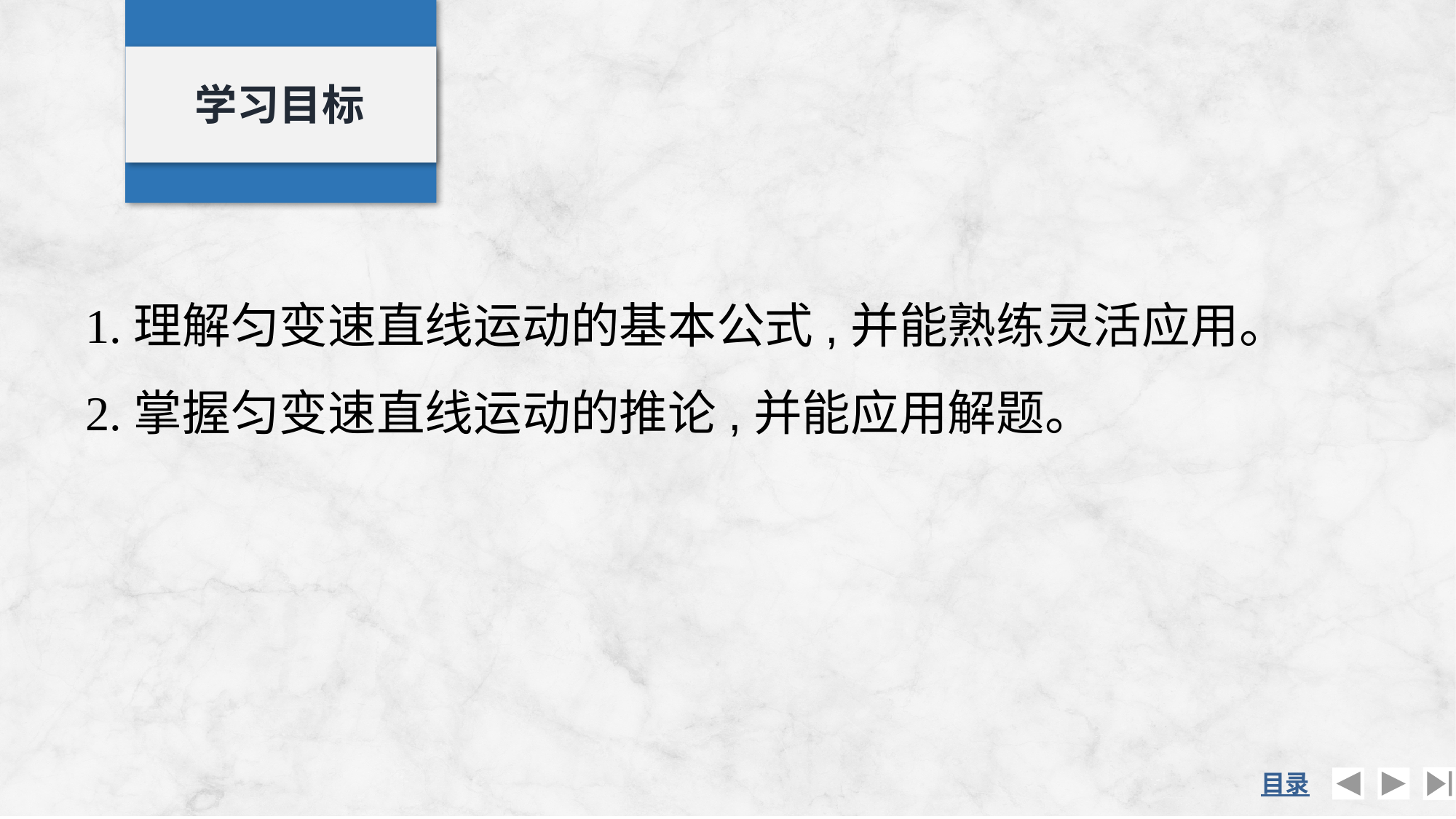

学习目标
1.理解匀变速直线运动的基本公式,并能熟练灵活应用。
2.掌握匀变速直线运动的推论,并能应用解题。